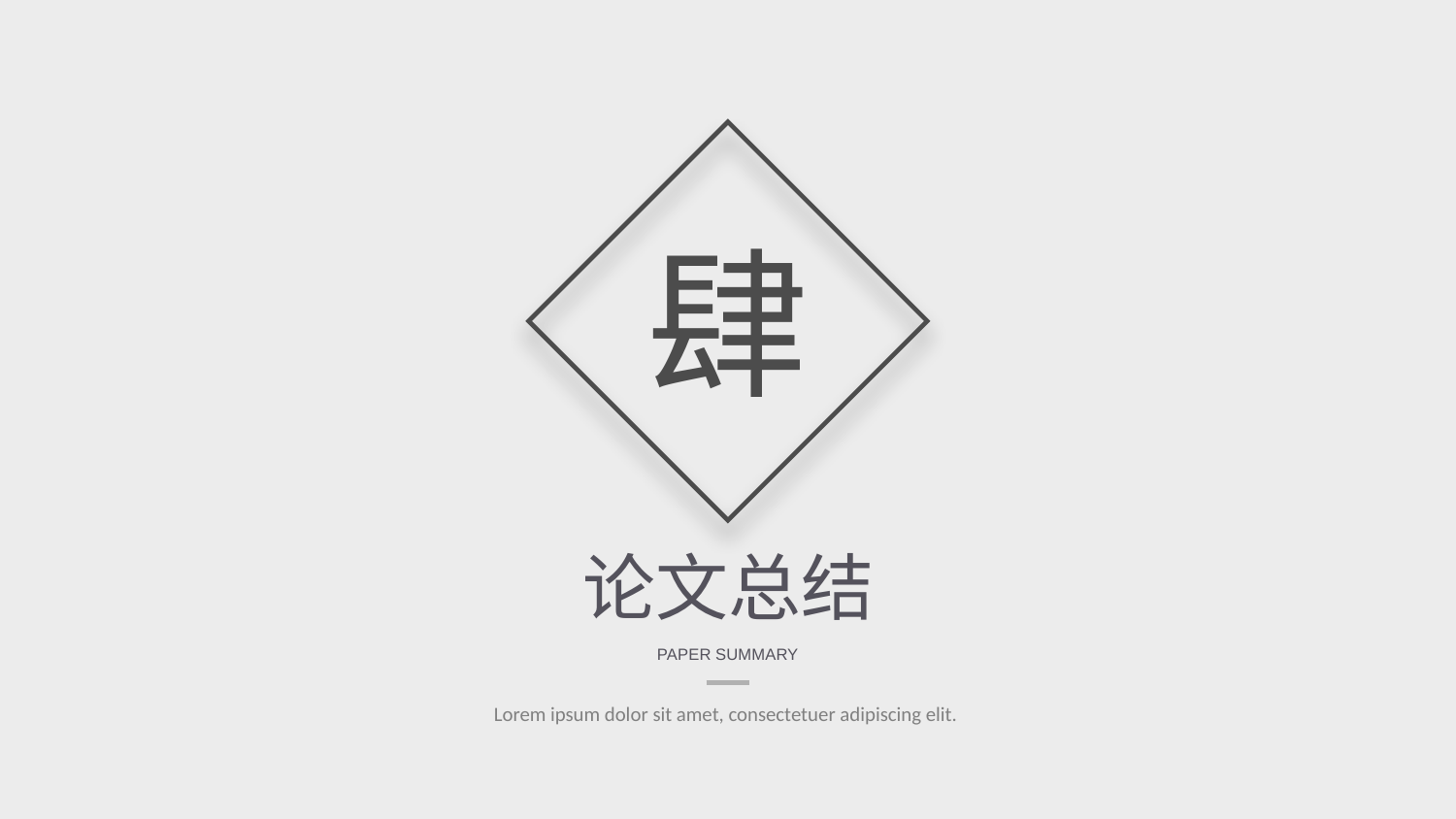

肆
论文总结
PAPER SUMMARY
Lorem ipsum dolor sit amet, consectetuer adipiscing elit.